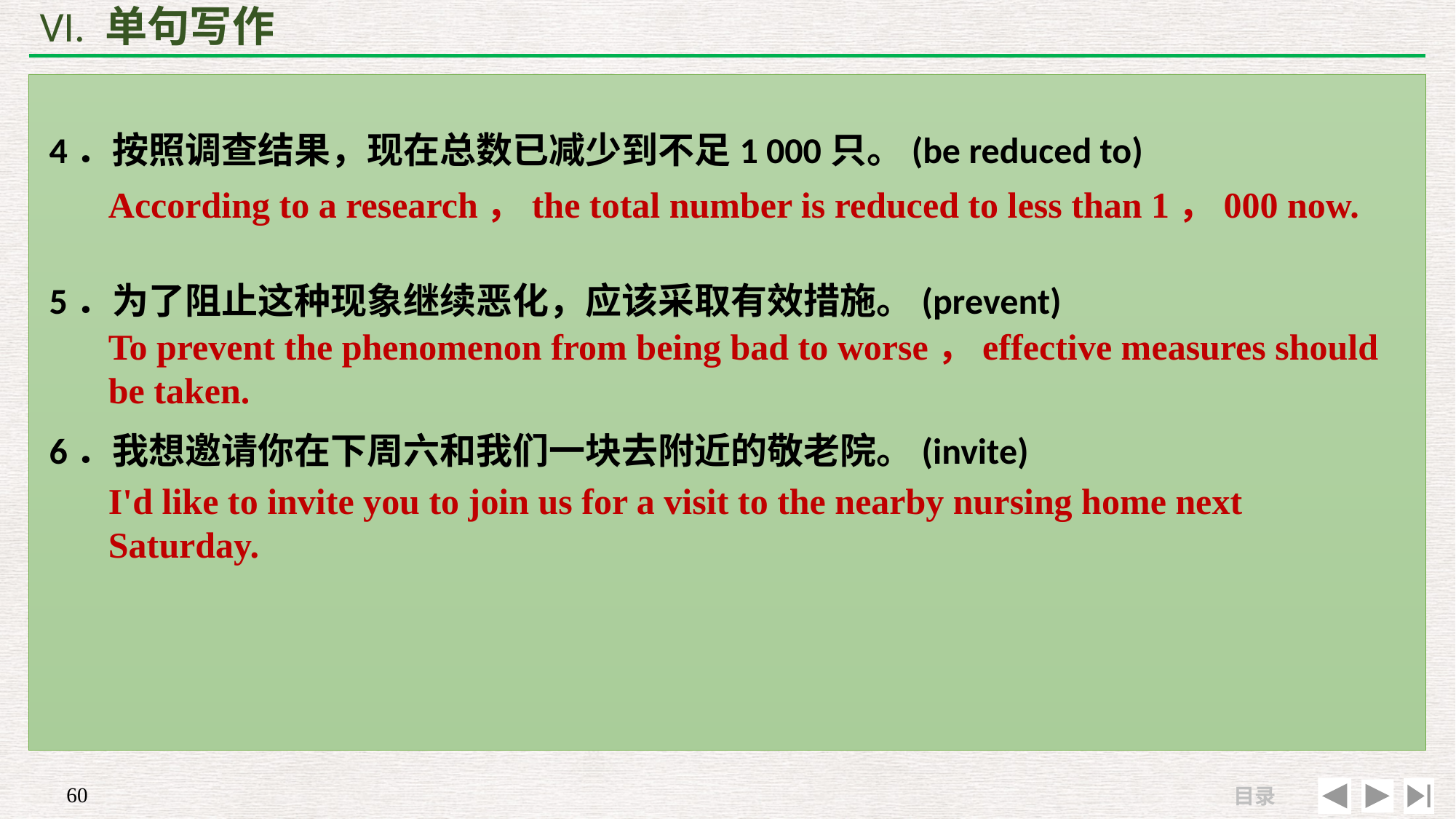

# VI. 单句写作

4．按照调查结果，现在总数已减少到不足1 000只。(be reduced to)

5．为了阻止这种现象继续恶化，应该采取有效措施。(prevent)

6．我想邀请你在下周六和我们一块去附近的敬老院。(invite)
According to a research，the total number is reduced to less than 1，000 now.
To prevent the phenomenon from being bad to worse，effective measures should be taken.
I'd like to invite you to join us for a visit to the nearby nursing home next Saturday.